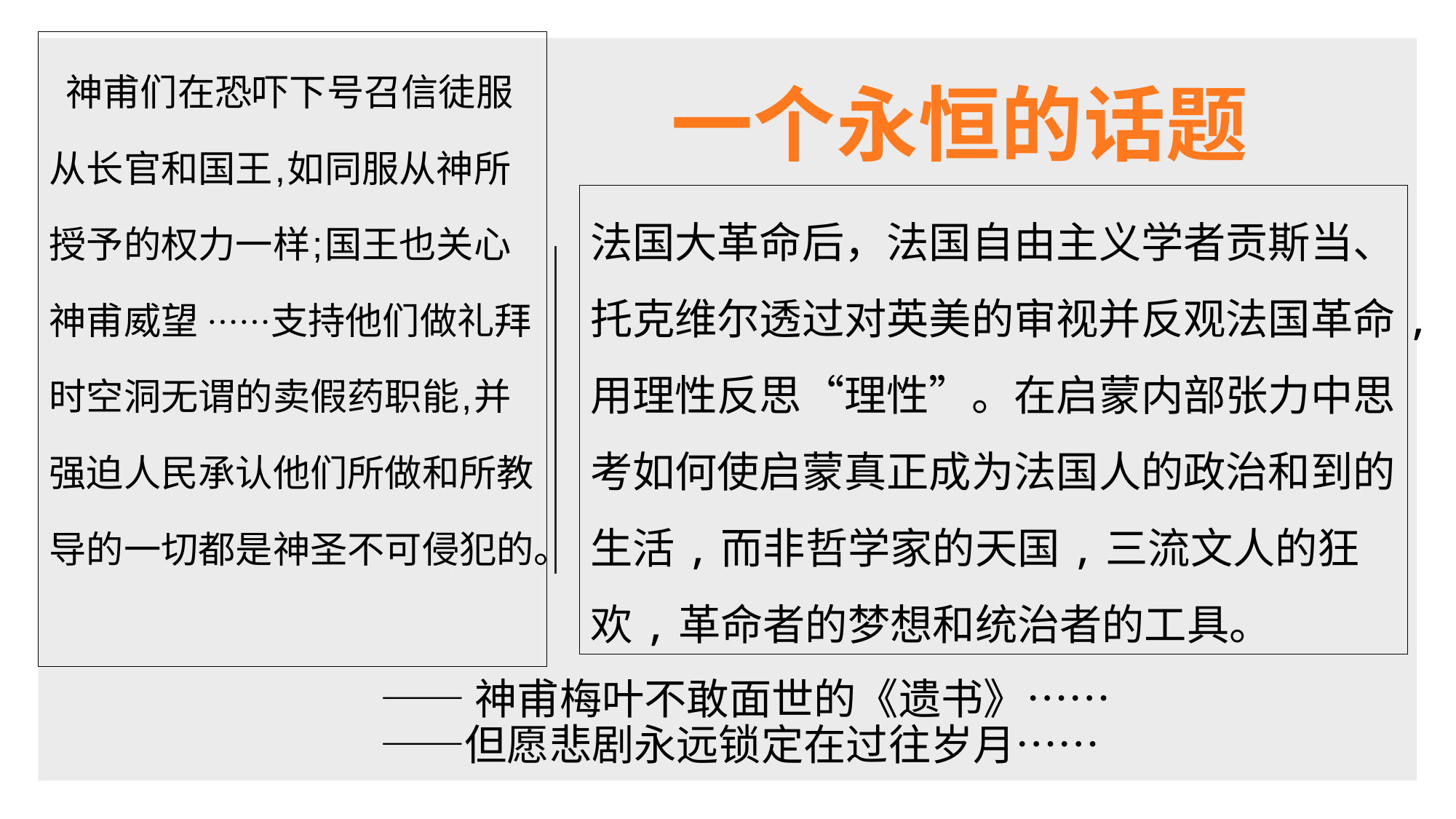

神甫们在恐吓下号召信徒服从长官和国王,如同服从神所授予的权力一样;国王也关心神甫威望 ……支持他们做礼拜时空洞无谓的卖假药职能,并强迫人民承认他们所做和所教导的一切都是神圣不可侵犯的。

一个永恒的话题
法国大革命后，法国自由主义学者贡斯当、托克维尔透过对英美的审视并反观法国革命,用理性反思“理性”。在启蒙内部张力中思考如何使启蒙真正成为法国人的政治和到的生活,而非哲学家的天国,三流文人的狂欢,革命者的梦想和统治者的工具。
# ——神甫梅叶不敢面世的《遗书》…… ——但愿悲剧永远锁定在过往岁月……